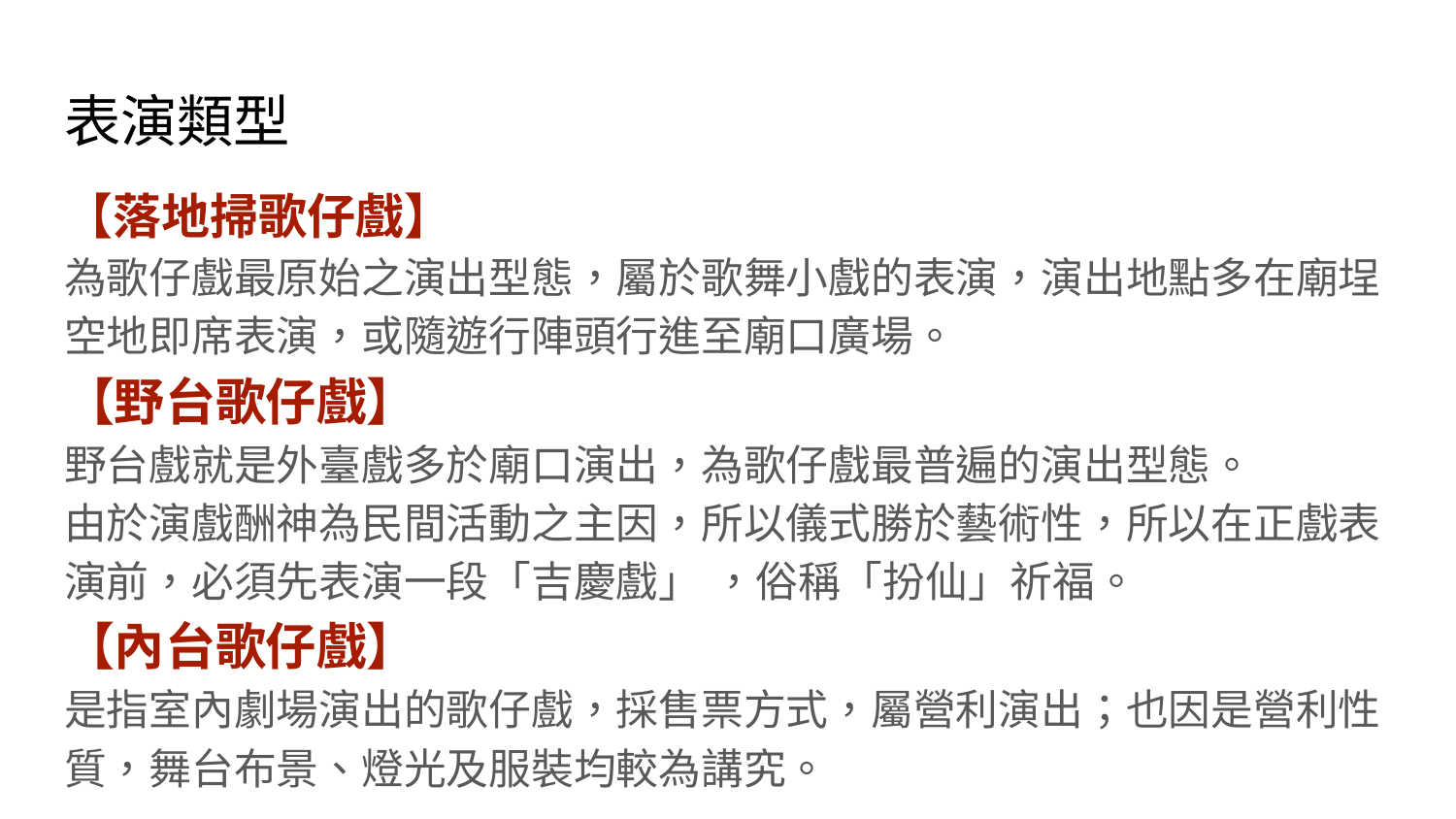

# 表演類型
【落地掃歌仔戲】
為歌仔戲最原始之演出型態，屬於歌舞小戲的表演，演出地點多在廟埕空地即席表演，或隨遊行陣頭行進至廟口廣場。
【野台歌仔戲】
野台戲就是外臺戲多於廟口演出，為歌仔戲最普遍的演出型態。
由於演戲酬神為民間活動之主因，所以儀式勝於藝術性，所以在正戲表演前，必須先表演一段「吉慶戲」 ，俗稱「扮仙」祈福。
【內台歌仔戲】
是指室內劇場演出的歌仔戲，採售票方式，屬營利演出；也因是營利性質，舞台布景、燈光及服裝均較為講究。